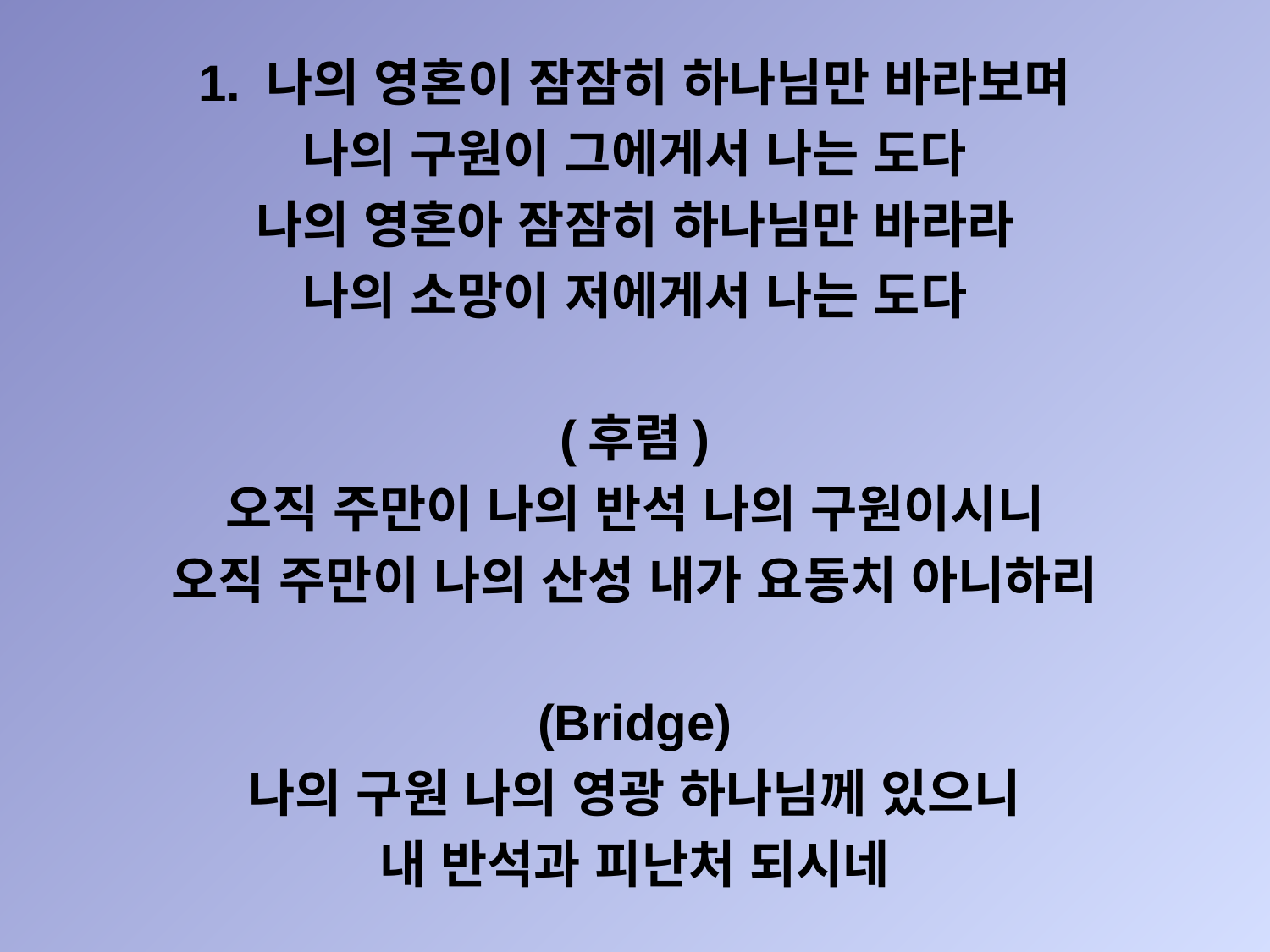

1. 나의 영혼이 잠잠히 하나님만 바라보며
나의 구원이 그에게서 나는 도다
나의 영혼아 잠잠히 하나님만 바라라
나의 소망이 저에게서 나는 도다

(후렴)
오직 주만이 나의 반석 나의 구원이시니
오직 주만이 나의 산성 내가 요동치 아니하리

(Bridge)
나의 구원 나의 영광 하나님께 있으니
내 반석과 피난처 되시네